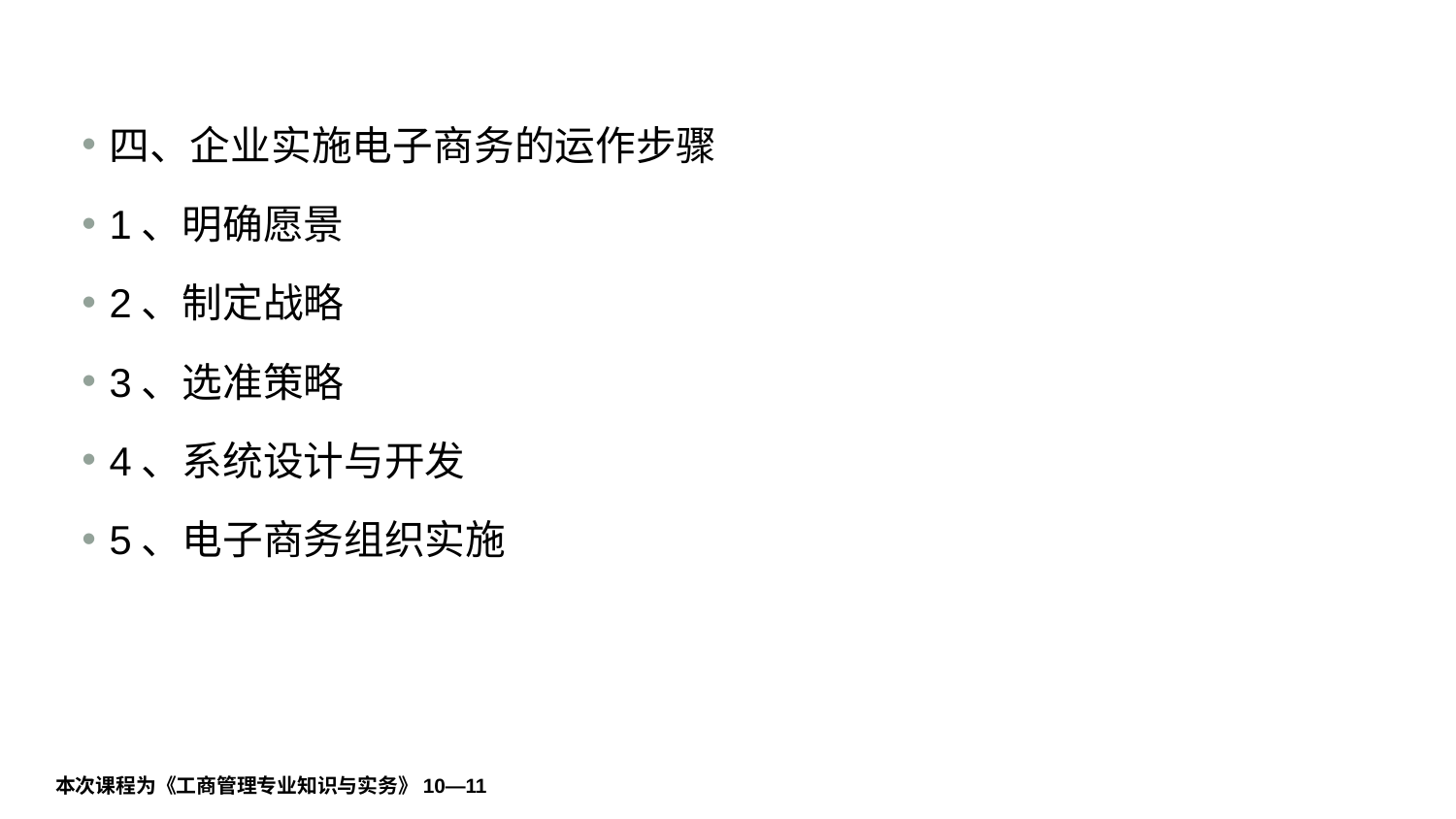

#
四、企业实施电子商务的运作步骤
1、明确愿景
2、制定战略
3、选准策略
4、系统设计与开发
5、电子商务组织实施